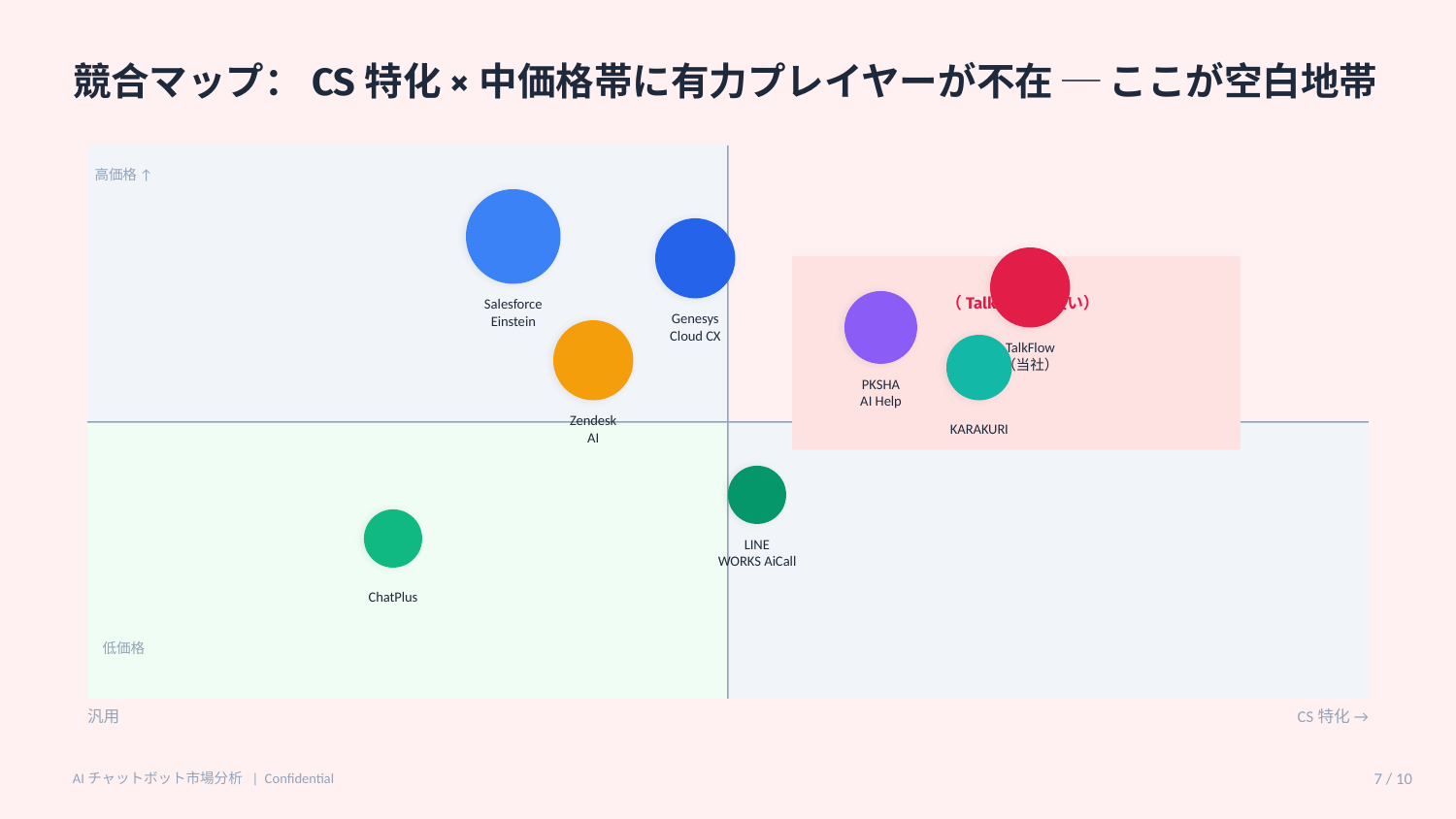

競合マップ：CS特化×中価格帯に有力プレイヤーが不在 ─ ここが空白地帯

高価格 ↑

空白地帯
（TalkFlowの狙い）
Salesforce
Einstein

Genesys
Cloud CX

TalkFlow
（当社）

PKSHA
AI Help
Zendesk
AI
KARAKURI

LINE
WORKS AiCall
ChatPlus
低価格
汎用
CS特化 →
AIチャットボット市場分析  |  Confidential
7 / 10